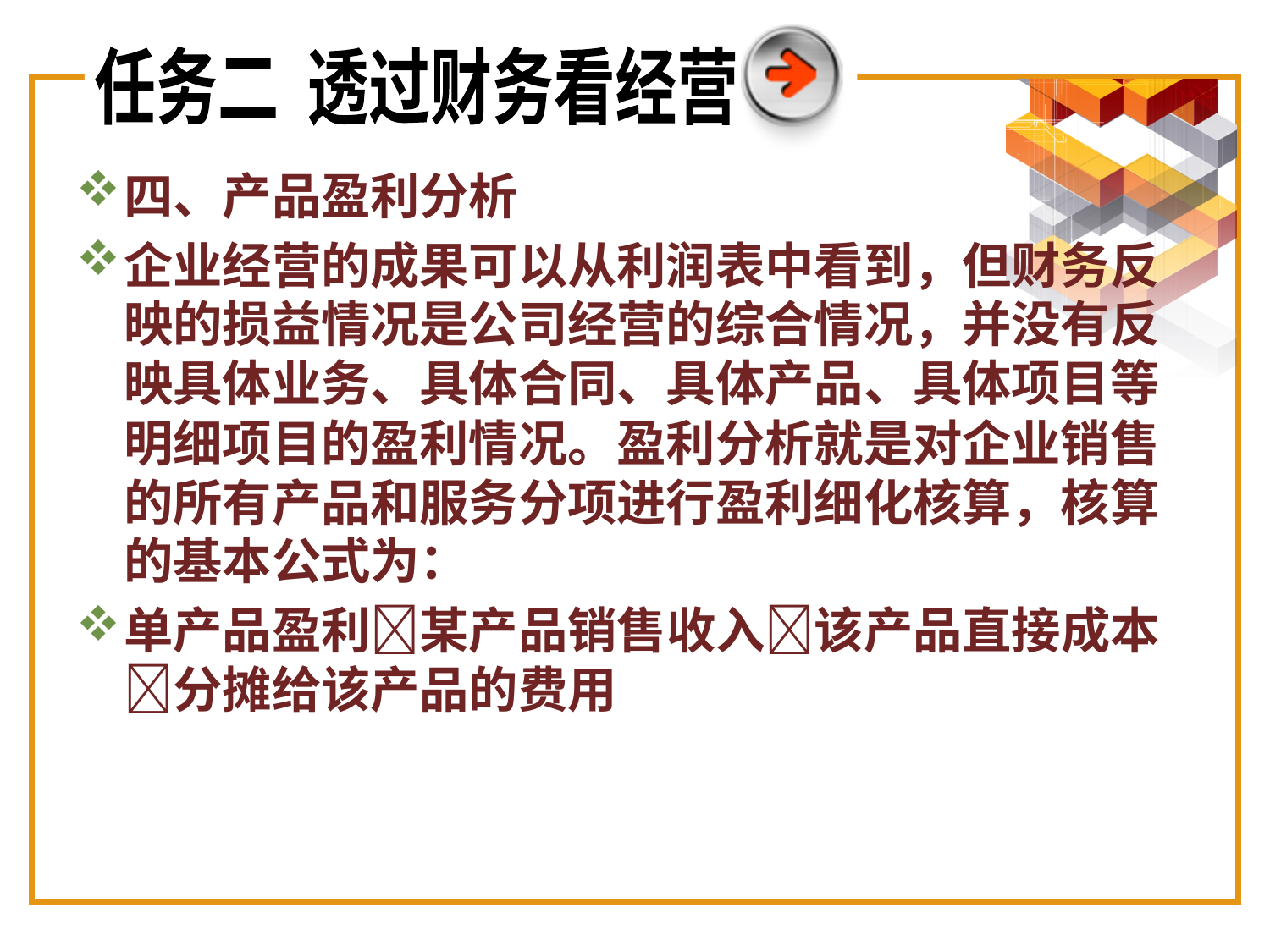

任务二  透过财务看经营
四、产品盈利分析
企业经营的成果可以从利润表中看到，但财务反映的损益情况是公司经营的综合情况，并没有反映具体业务、具体合同、具体产品、具体项目等明细项目的盈利情况。盈利分析就是对企业销售的所有产品和服务分项进行盈利细化核算，核算的基本公式为：
单产品盈利=某产品销售收入−该产品直接成本−分摊给该产品的费用